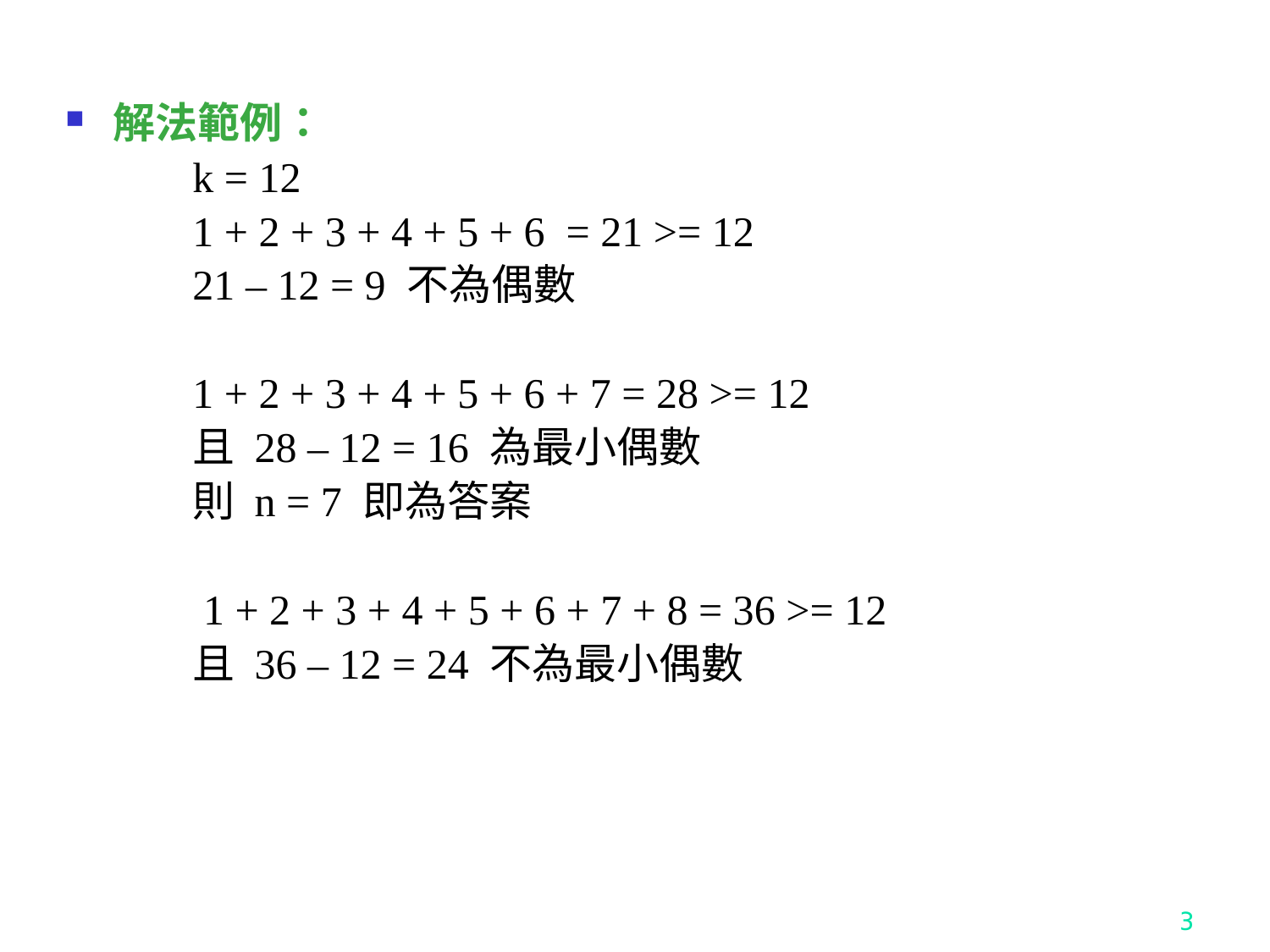

解法範例：
	k = 12
	1 + 2 + 3 + 4 + 5 + 6  = 21 >= 12
	21 – 12 = 9 不為偶數

	1 + 2 + 3 + 4 + 5 + 6 + 7 = 28 >= 12
	且 28 – 12 = 16 為最小偶數
	則 n = 7 即為答案

	 1 + 2 + 3 + 4 + 5 + 6 + 7 + 8 = 36 >= 12
	且 36 – 12 = 24 不為最小偶數

3